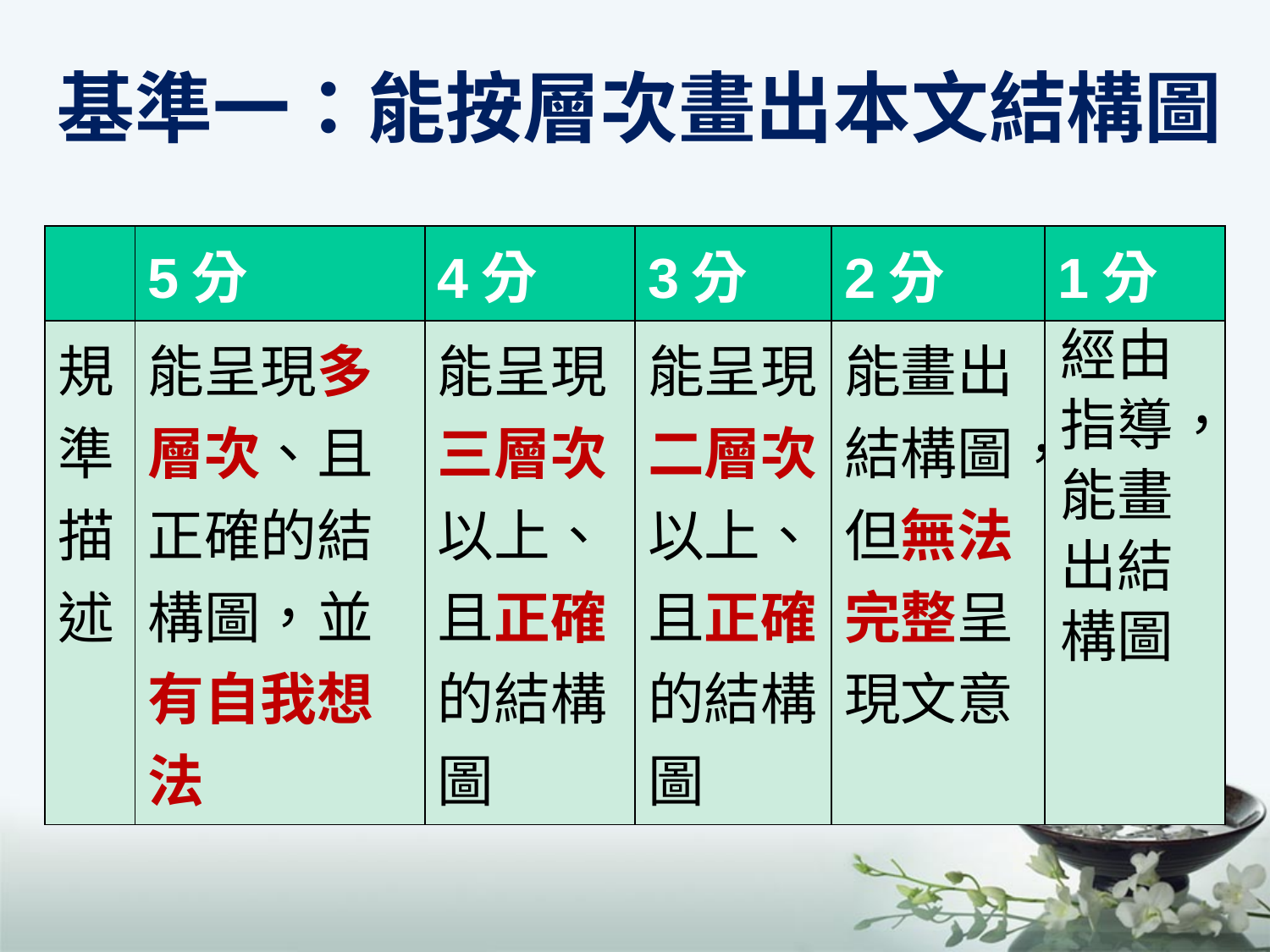

# 基準一：能按層次畫出本文結構圖
|  | 5分 | 4分 | 3分 | 2分 | 1分 |
| --- | --- | --- | --- | --- | --- |
| 規準描述 | 能呈現多層次、且正確的結構圖，並有自我想法 | 能呈現三層次以上、且正確的結構圖 | 能呈現二層次以上、且正確的結構圖 | 能畫出結構圖，但無法完整呈現文意 | 經由 指導， 能畫 出結 構圖 |